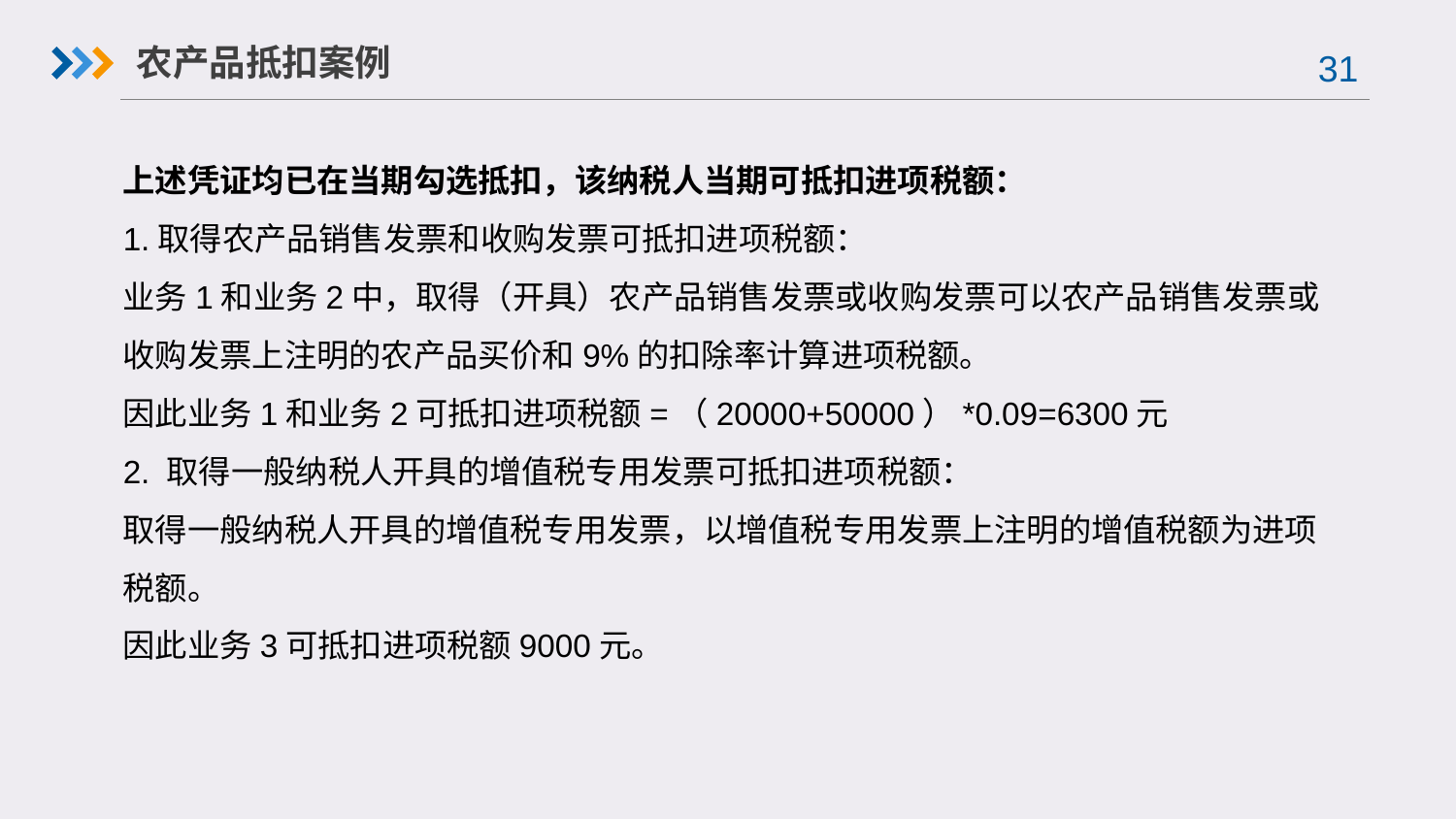

农产品抵扣案例
上述凭证均已在当期勾选抵扣，该纳税人当期可抵扣进项税额：
1.取得农产品销售发票和收购发票可抵扣进项税额：
业务1和业务2中，取得（开具）农产品销售发票或收购发票可以农产品销售发票或收购发票上注明的农产品买价和9%的扣除率计算进项税额。
因此业务1和业务2可抵扣进项税额=（20000+50000）*0.09=6300元
2. 取得一般纳税人开具的增值税专用发票可抵扣进项税额：
取得一般纳税人开具的增值税专用发票，以增值税专用发票上注明的增值税额为进项税额。
因此业务3可抵扣进项税额9000元。